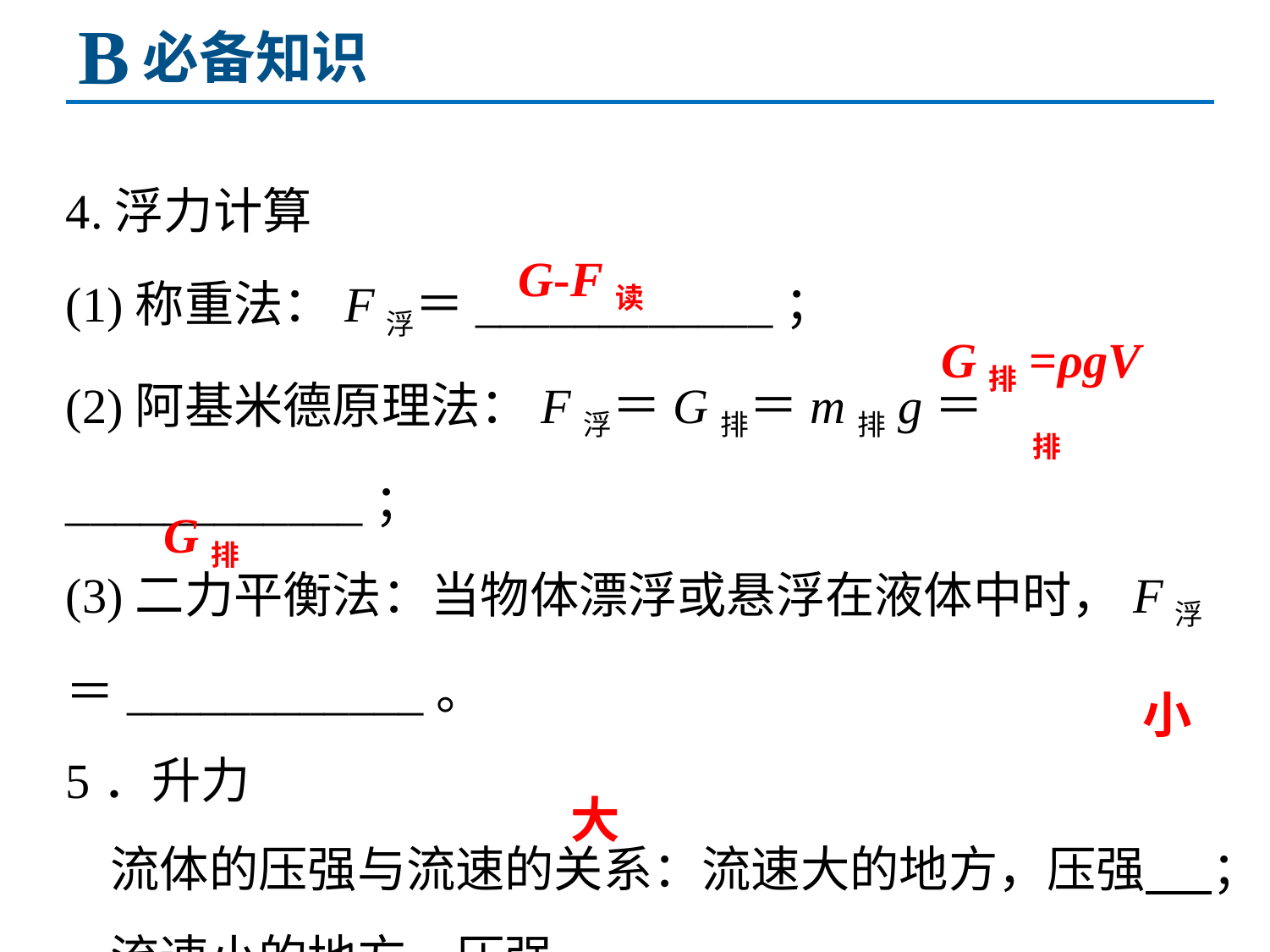

B
必备知识
4.浮力计算
(1)称重法：F浮＝____________；
(2)阿基米德原理法：F浮＝G排＝m排g＝____________；
(3)二力平衡法：当物体漂浮或悬浮在液体中时，F浮＝____________。
5．升力
   流体的压强与流速的关系：流速大的地方，压强      ；
   流速小的地方，压强         。
G-F读
G排=ρgV排
G排
小
大